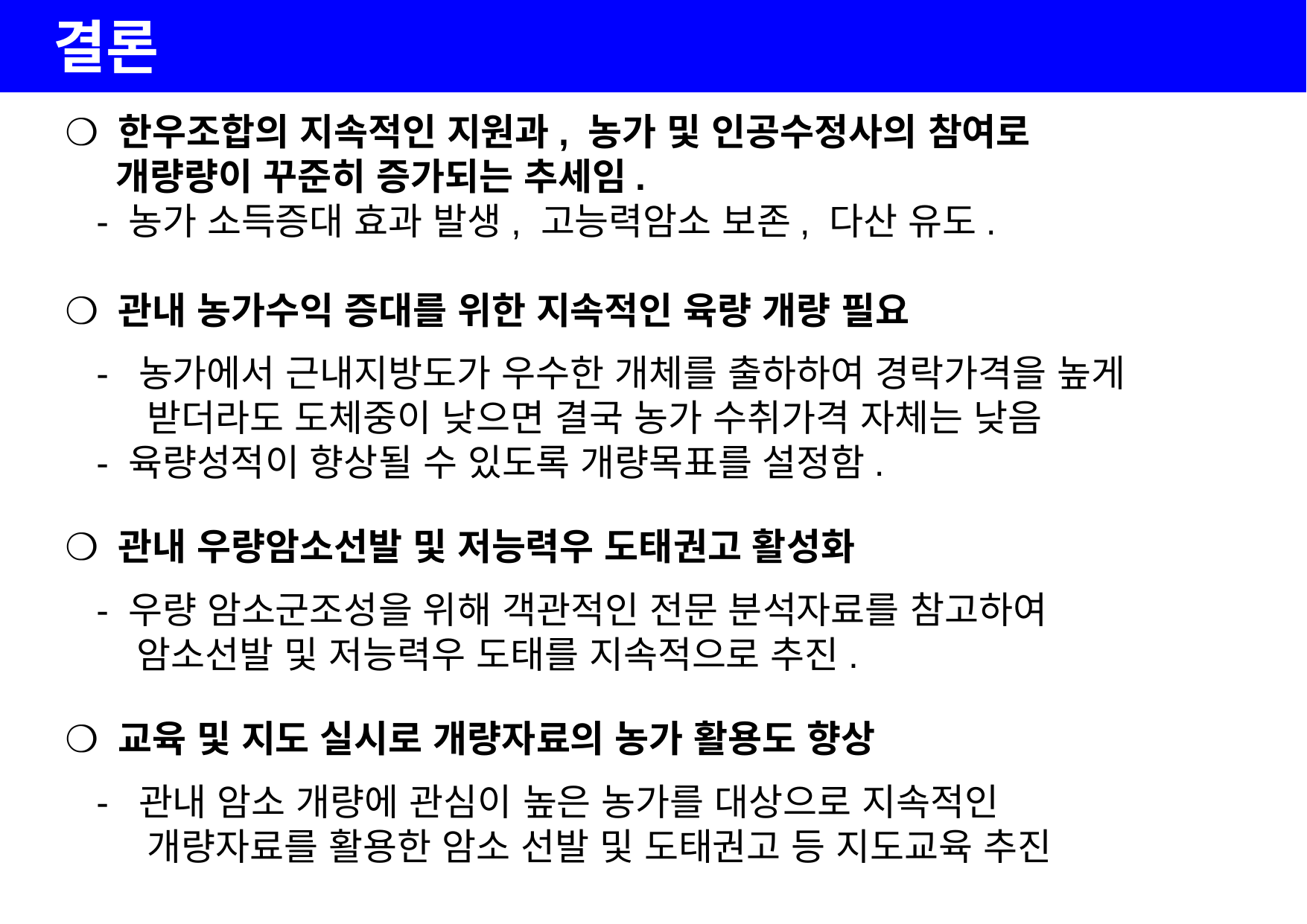

|  |
| --- |
결론

❍ 한우조합의 지속적인 지원과, 농가 및 인공수정사의 참여로
    개량량이 꾸준히 증가되는 추세임.
   - 농가 소득증대 효과 발생, 고능력암소 보존, 다산 유도.

❍ 관내 농가수익 증대를 위한 지속적인 육량 개량 필요

   -  농가에서 근내지방도가 우수한 개체를 출하하여 경락가격을 높게
       받더라도 도체중이 낮으면 결국 농가 수취가격 자체는 낮음
   - 육량성적이 향상될 수 있도록 개량목표를 설정함.

❍ 관내 우량암소선발 및 저능력우 도태권고 활성화

   - 우량 암소군조성을 위해 객관적인 전문 분석자료를 참고하여
      암소선발 및 저능력우 도태를 지속적으로 추진.

❍ 교육 및 지도 실시로 개량자료의 농가 활용도 향상

   -  관내 암소 개량에 관심이 높은 농가를 대상으로 지속적인
       개량자료를 활용한 암소 선발 및 도태권고 등 지도교육 추진